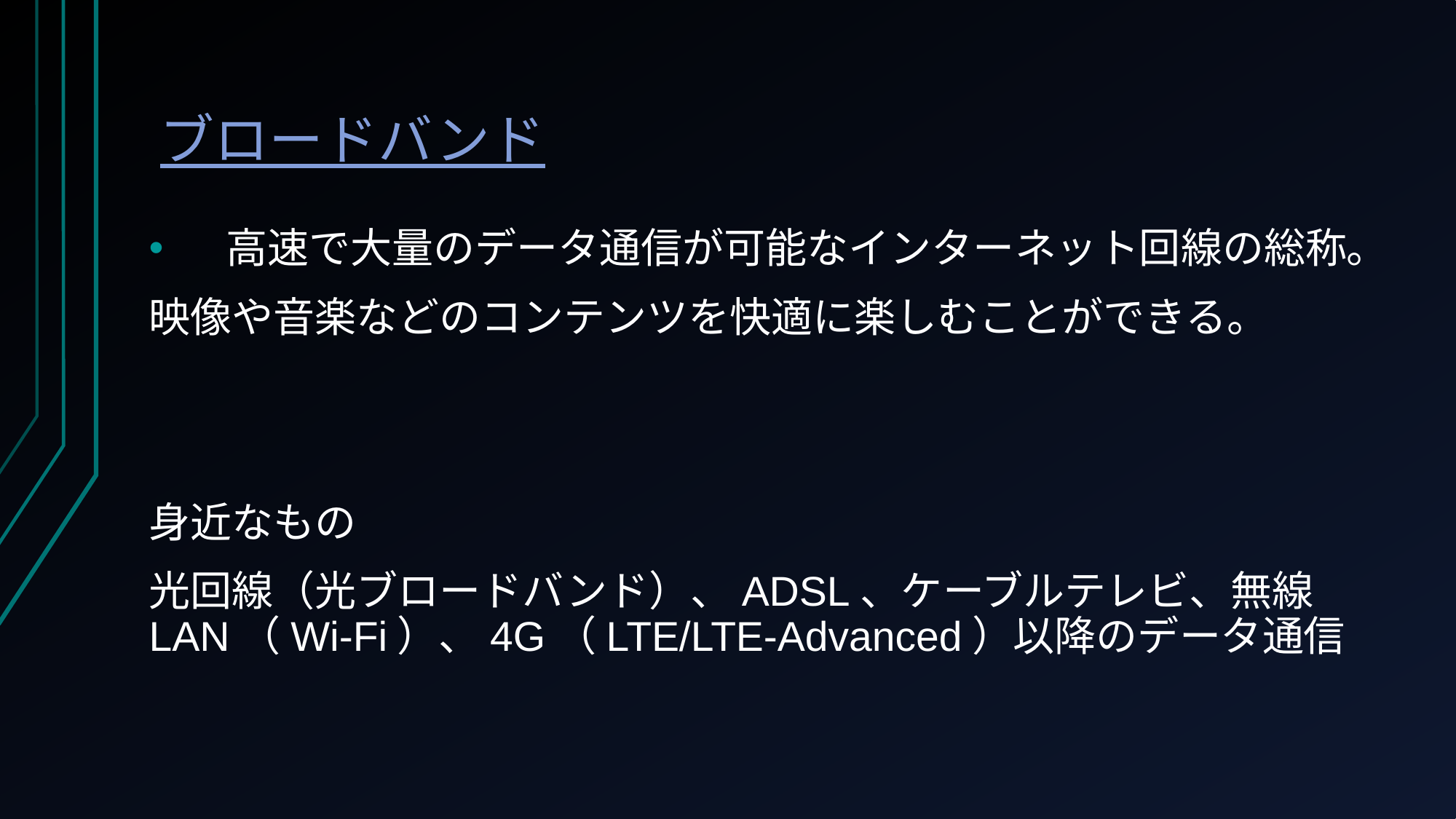

# ブロードバンド
　高速で大量のデータ通信が可能なインターネット回線の総称。
映像や音楽などのコンテンツを快適に楽しむことができる。

身近なもの
光回線（光ブロードバンド）、ADSL、ケーブルテレビ、無線LAN（Wi-Fi）、4G（LTE/LTE-Advanced）以降のデータ通信